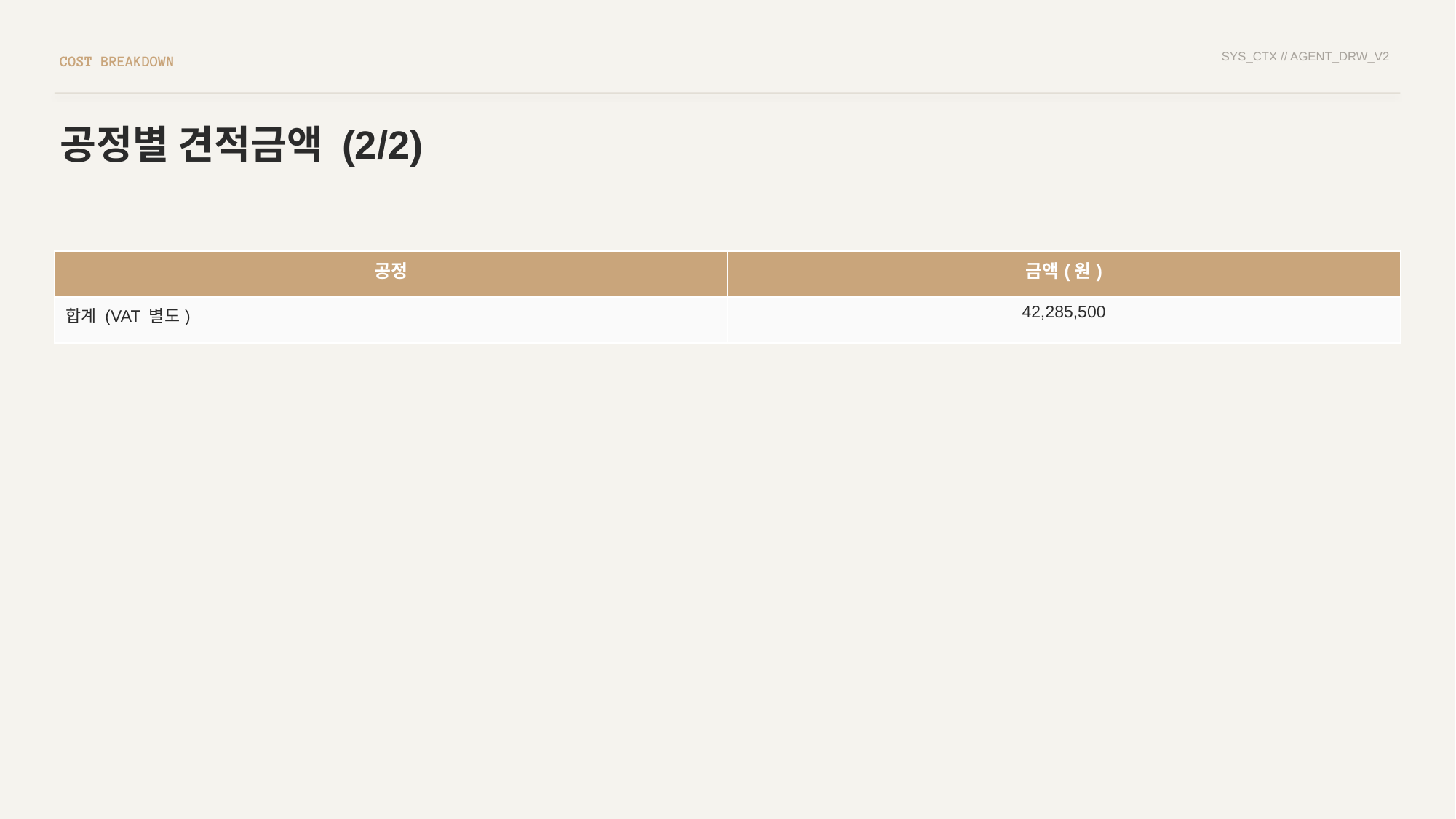

SYS_CTX // AGENT_DRW_V2
COST BREAKDOWN

공정별 견적금액 (2/2)
| 공정 | 금액(원) |
| --- | --- |
| 합계 (VAT 별도) | 42,285,500 |